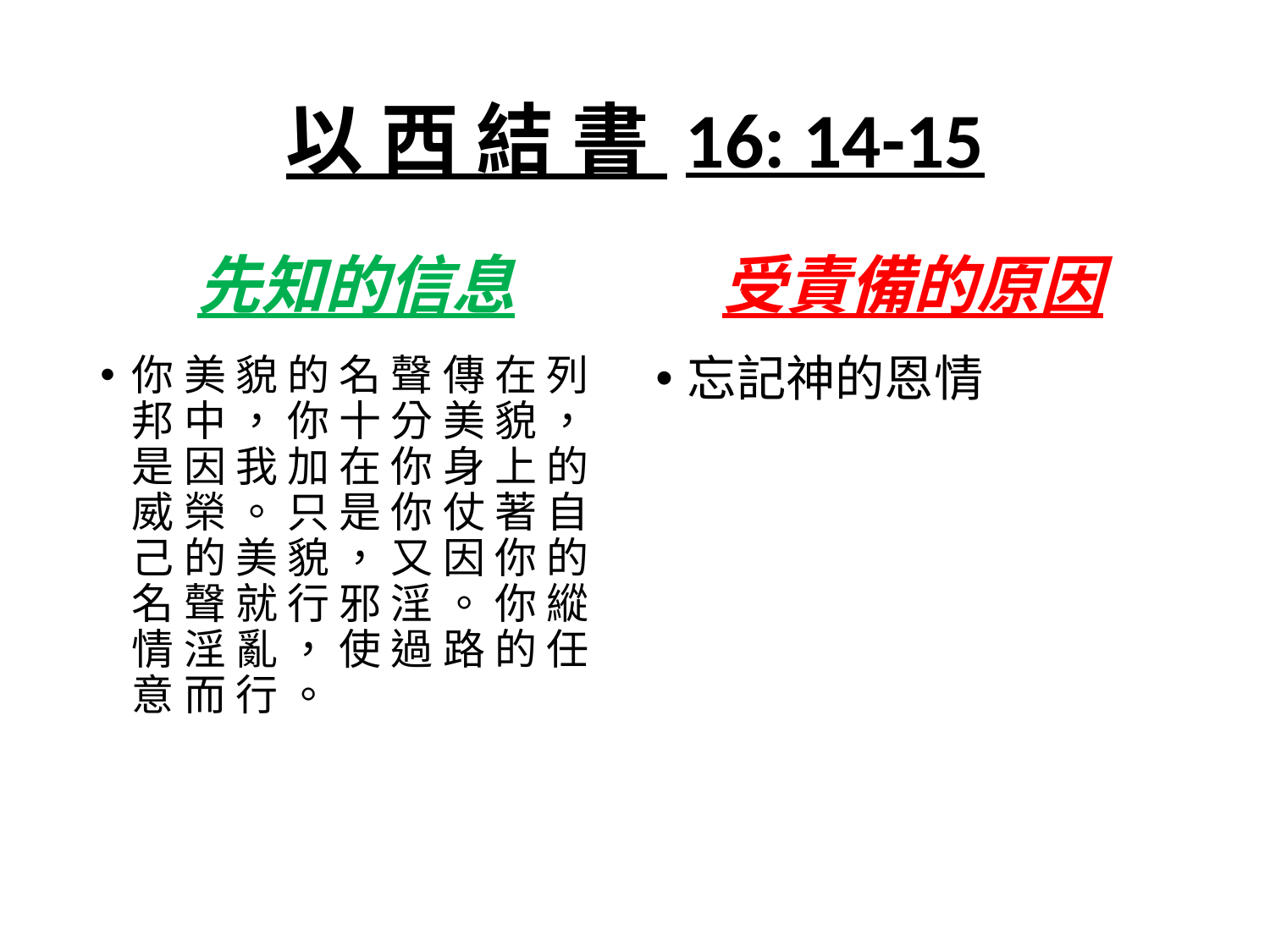

# 以 西 結 書 16: 14-15
先知的信息
受責備的原因
你 美 貌 的 名 聲 傳 在 列 邦 中 ， 你 十 分 美 貌 ， 是 因 我 加 在 你 身 上 的 威 榮 。 只 是 你 仗 著 自 己 的 美 貌 ， 又 因 你 的 名 聲 就 行 邪 淫 。 你 縱 情 淫 亂 ， 使 過 路 的 任 意 而 行 。
忘記神的恩情